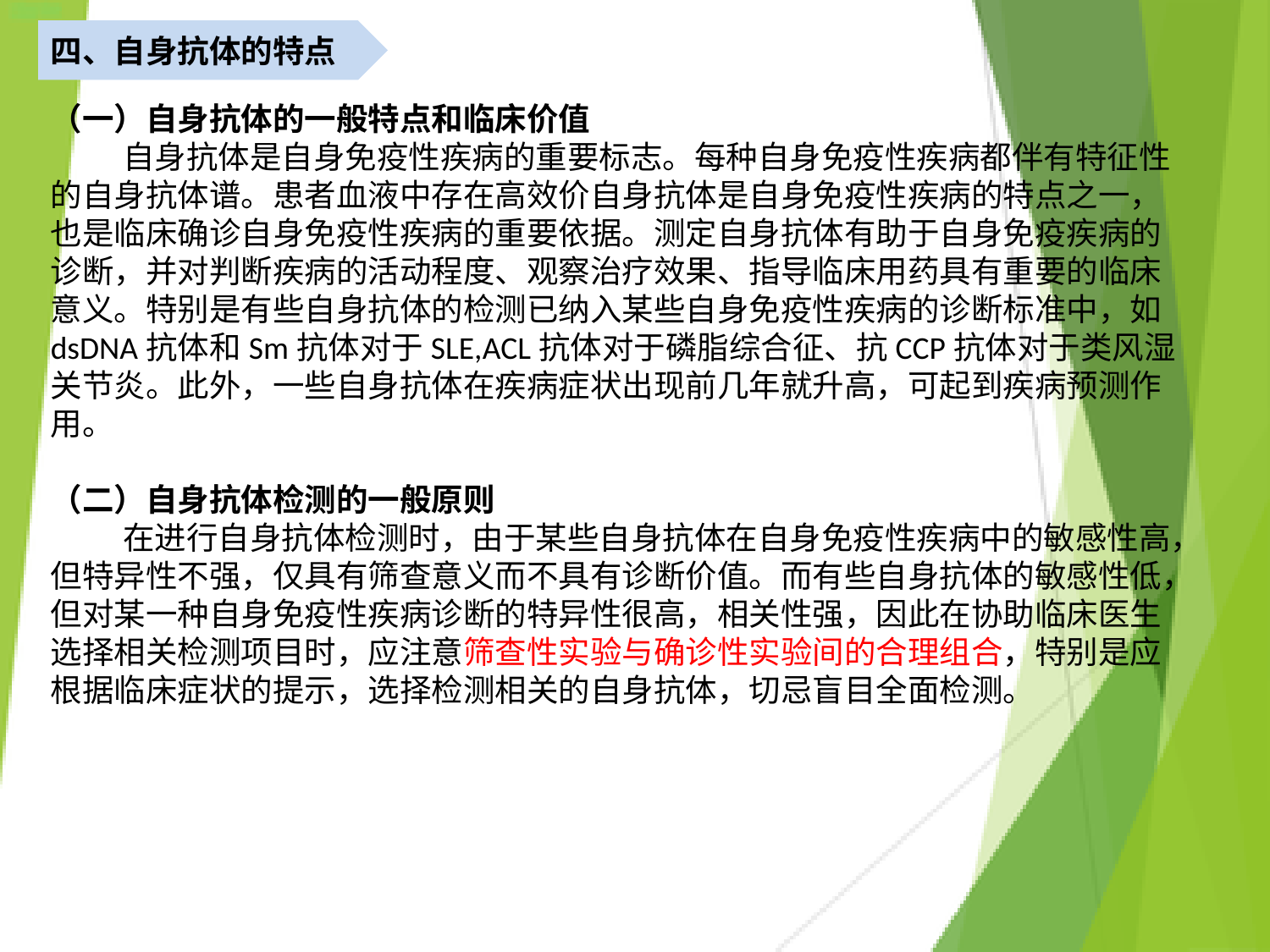

四、自身抗体的特点
（一）自身抗体的一般特点和临床价值
         自身抗体是自身免疫性疾病的重要标志。每种自身免疫性疾病都伴有特征性的自身抗体谱。患者血液中存在高效价自身抗体是自身免疫性疾病的特点之一，也是临床确诊自身免疫性疾病的重要依据。测定自身抗体有助于自身免疫疾病的诊断，并对判断疾病的活动程度、观察治疗效果、指导临床用药具有重要的临床意义。特别是有些自身抗体的检测已纳入某些自身免疫性疾病的诊断标准中，如dsDNA抗体和Sm抗体对于SLE,ACL抗体对于磷脂综合征、抗CCP抗体对于类风湿关节炎。此外，一些自身抗体在疾病症状出现前几年就升高，可起到疾病预测作用。

（二）自身抗体检测的一般原则
         在进行自身抗体检测时，由于某些自身抗体在自身免疫性疾病中的敏感性高，但特异性不强，仅具有筛查意义而不具有诊断价值。而有些自身抗体的敏感性低，但对某一种自身免疫性疾病诊断的特异性很高，相关性强，因此在协助临床医生选择相关检测项目时，应注意筛查性实验与确诊性实验间的合理组合，特别是应根据临床症状的提示，选择检测相关的自身抗体，切忌盲目全面检测。